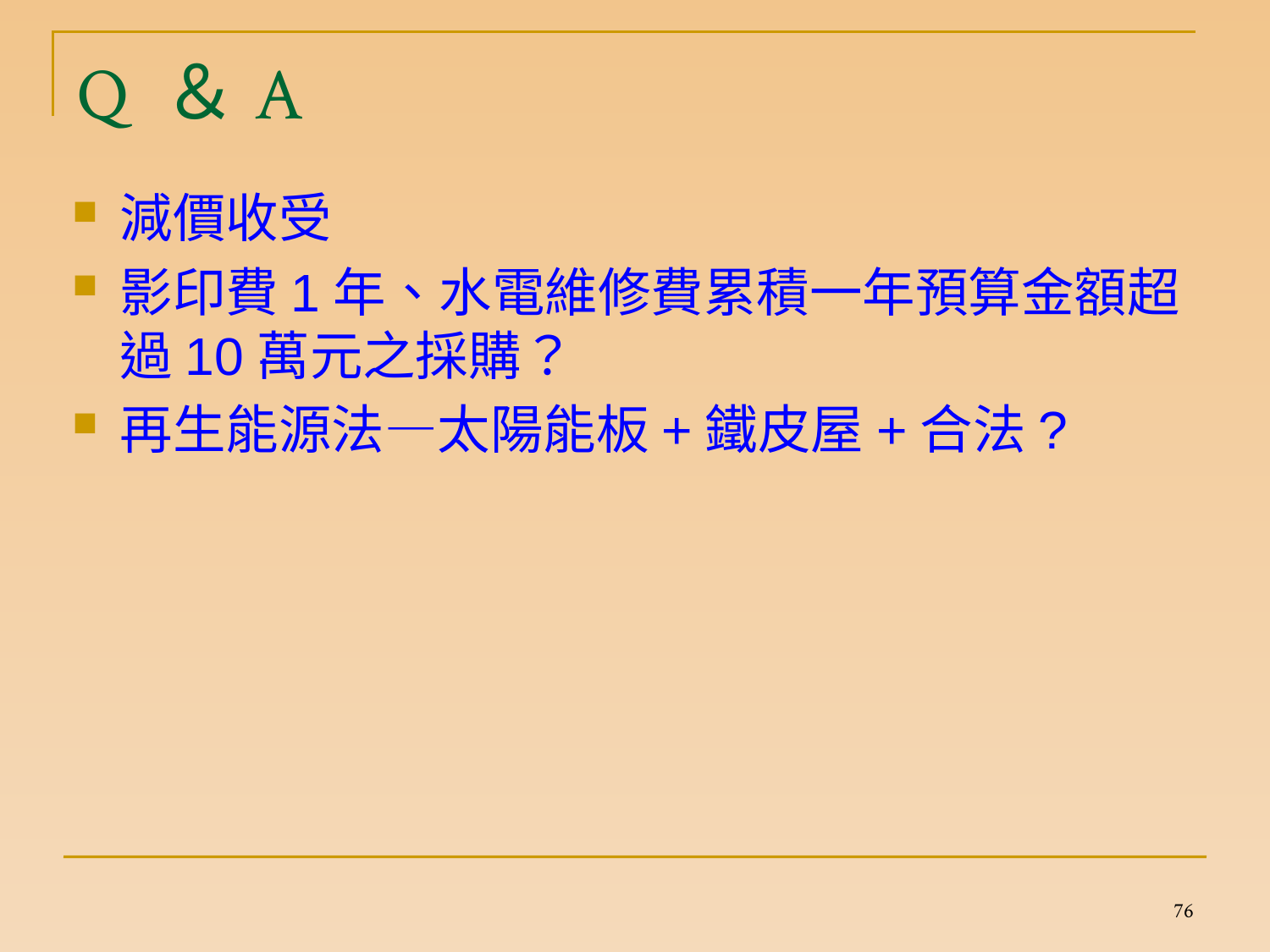

# Q ＆A
減價收受
影印費1年、水電維修費累積一年預算金額超過10萬元之採購？
再生能源法—太陽能板+鐵皮屋+合法?

76